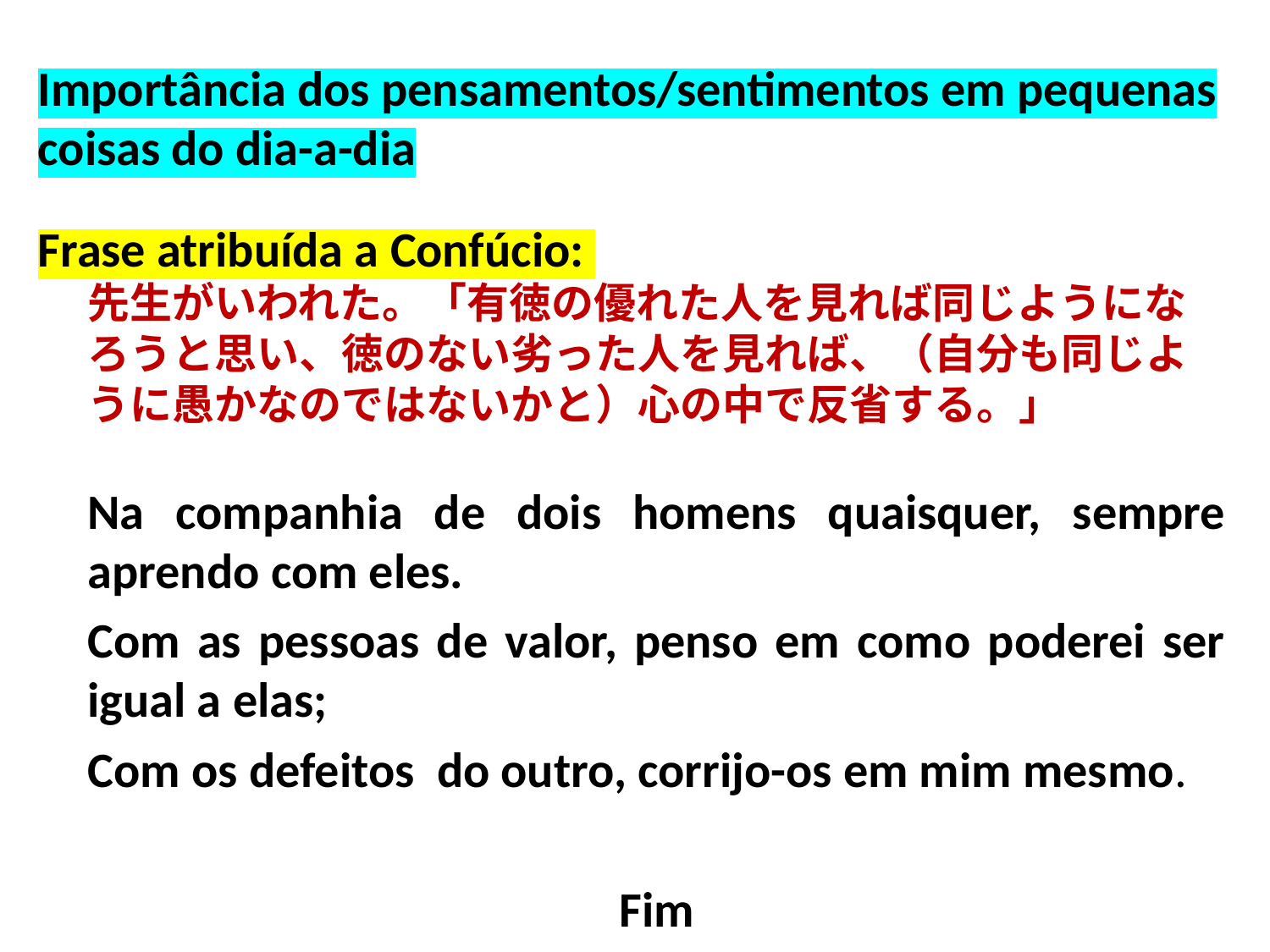

Importância dos pensamentos/sentimentos em pequenas coisas do dia-a-dia

Frase atribuída a Confúcio:
先生がいわれた。「有徳の優れた人を見れば同じようになろうと思い、徳のない劣った人を見れば、（自分も同じように愚かなのではないかと）心の中で反省する。」

Na companhia de dois homens quaisquer, sempre aprendo com eles.
Com as pessoas de valor, penso em como poderei ser igual a elas;
Com os defeitos  do outro, corrijo-os em mim mesmo.

Fim